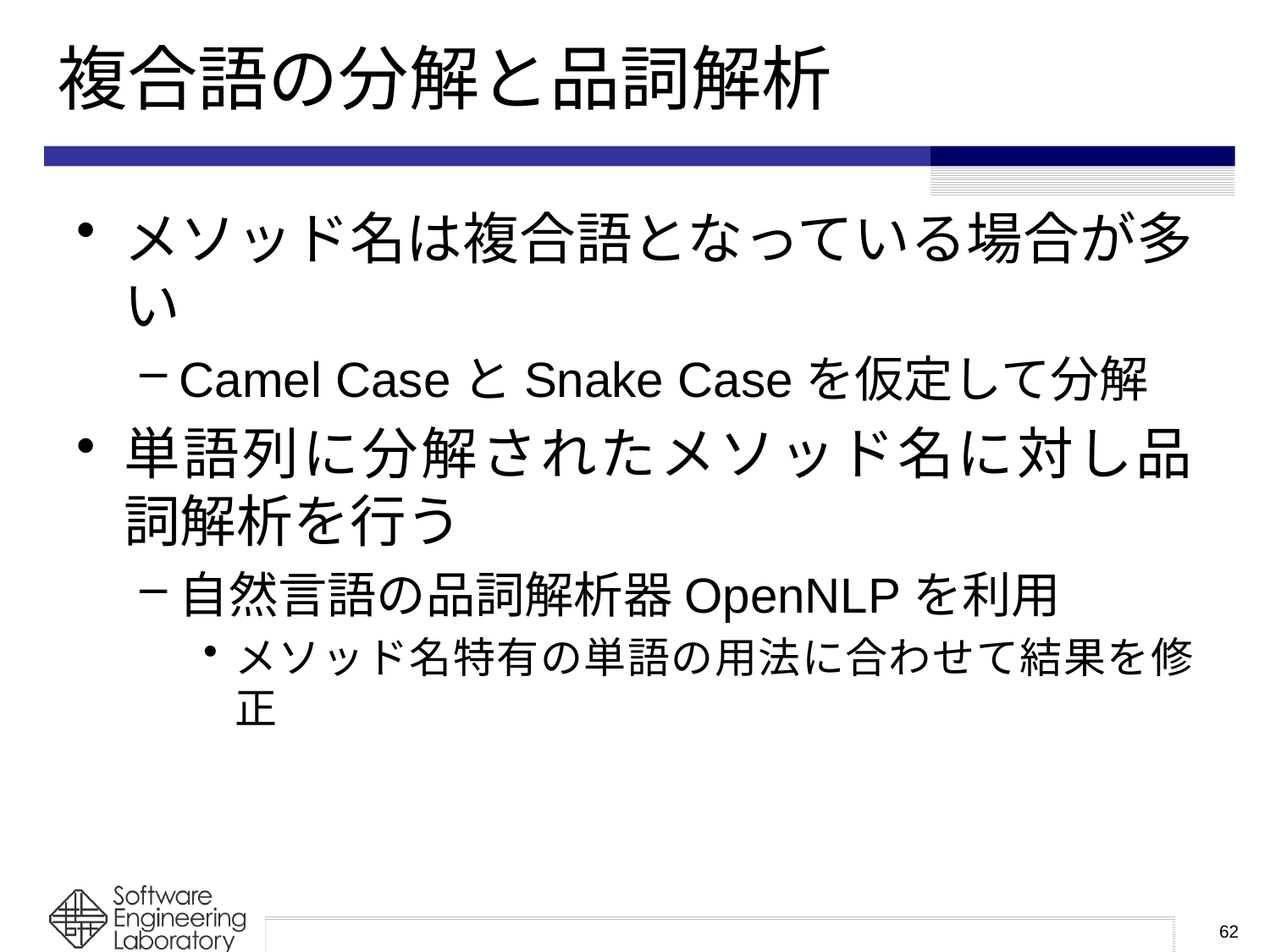

# 複合語の分解と品詞解析
メソッド名は複合語となっている場合が多い
Camel CaseとSnake Caseを仮定して分解
単語列に分解されたメソッド名に対し品詞解析を行う
自然言語の品詞解析器OpenNLPを利用
メソッド名特有の単語の用法に合わせて結果を修正
62